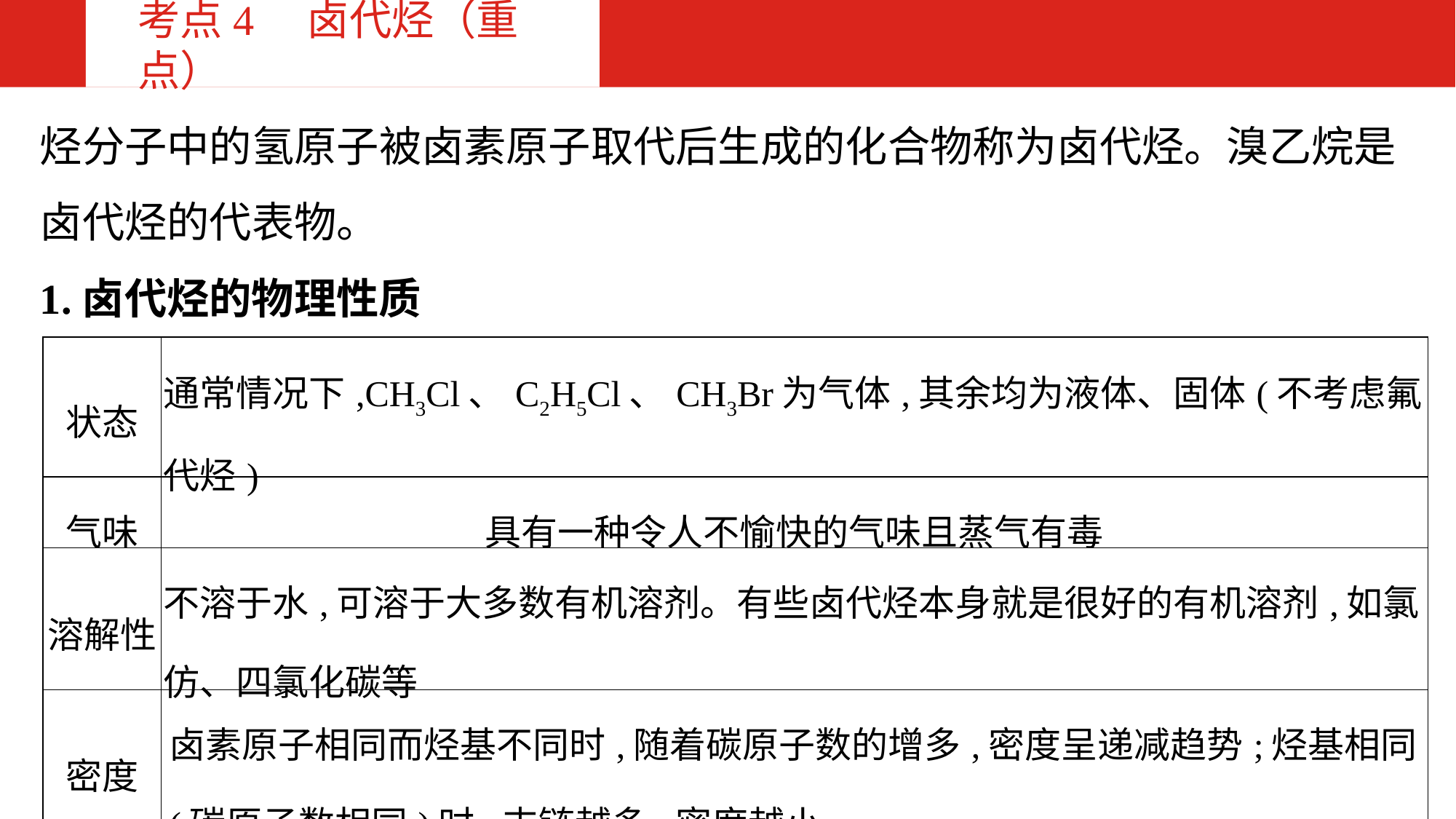

考点4　卤代烃（重点）

烃分子中的氢原子被卤素原子取代后生成的化合物称为卤代烃。溴乙烷是卤代烃的代表物。
1.卤代烃的物理性质
| 状态 | 通常情况下,CH3Cl、C2H5Cl、CH3Br为气体,其余均为液体、固体(不考虑氟代烃) |
| --- | --- |
| 气味 | 具有一种令人不愉快的气味且蒸气有毒 |
| 溶解性 | 不溶于水,可溶于大多数有机溶剂。有些卤代烃本身就是很好的有机溶剂,如氯仿、四氯化碳等 |
| 密度 | 卤素原子相同而烃基不同时,随着碳原子数的增多,密度呈递减趋势;烃基相同(碳原子数相同)时,支链越多,密度越小 |